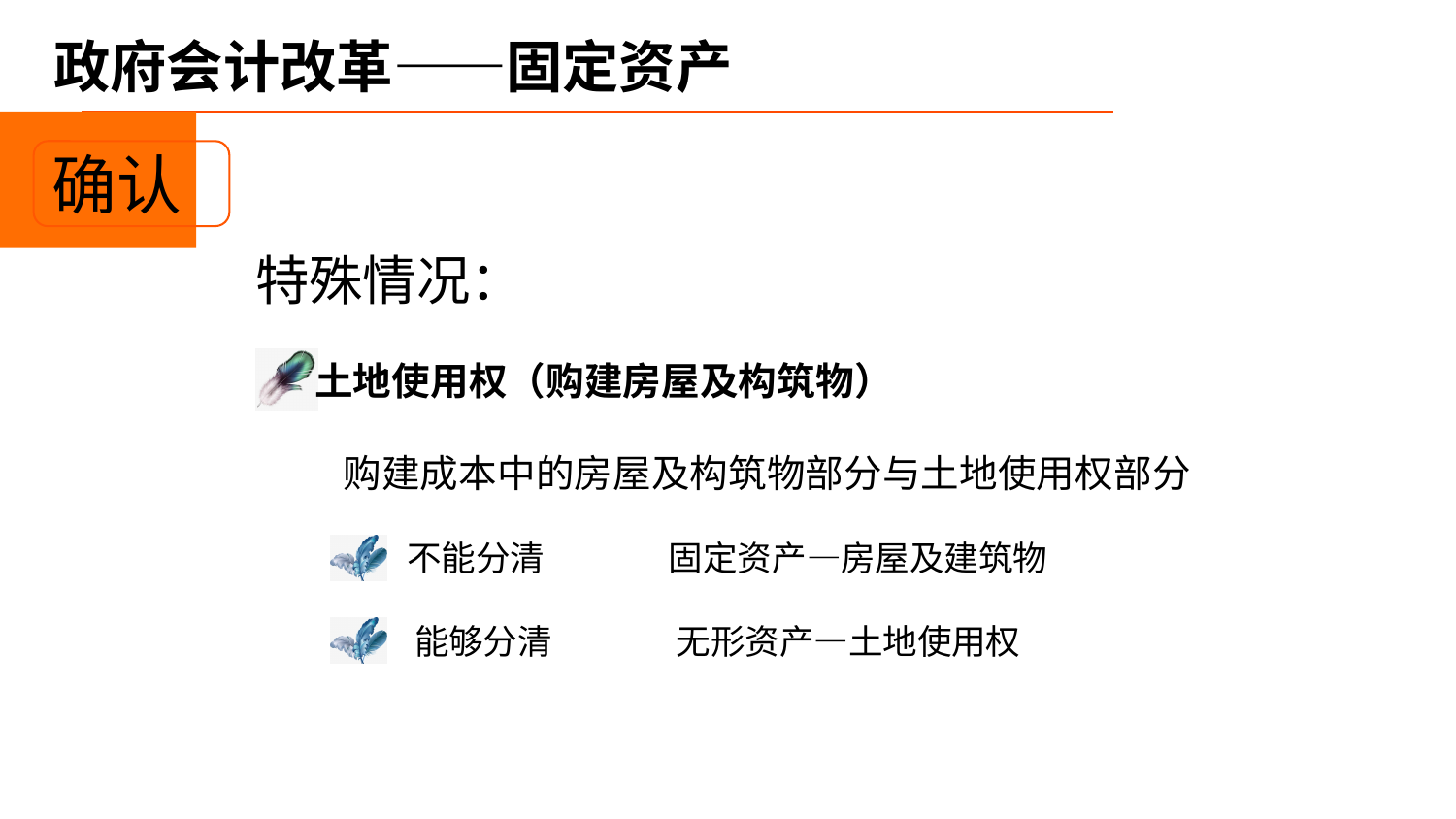

# 政府会计改革——固定资产

确认
特殊情况：
土地使用权（购建房屋及构筑物）
         购建成本中的房屋及构筑物部分与土地使用权部分
  不能分清                固定资产—房屋及建筑物
   能够分清                无形资产—土地使用权

例：4